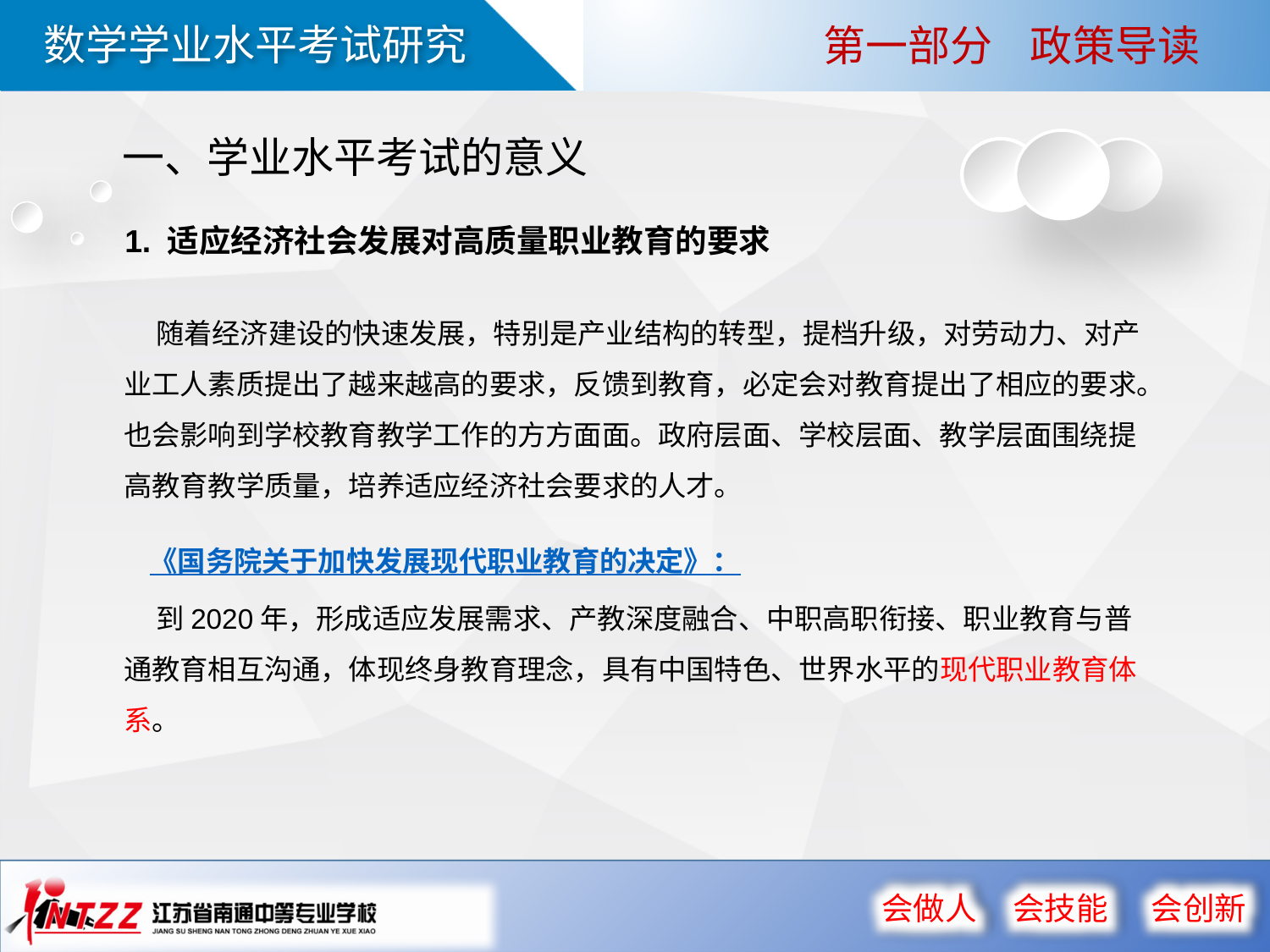

第一部分    政策导读
一、学业水平考试的意义

1. 适应经济社会发展对高质量职业教育的要求

    随着经济建设的快速发展，特别是产业结构的转型，提档升级，对劳动力、对产业工人素质提出了越来越高的要求，反馈到教育，必定会对教育提出了相应的要求。也会影响到学校教育教学工作的方方面面。政府层面、学校层面、教学层面围绕提高教育教学质量，培养适应经济社会要求的人才。
   《国务院关于加快发展现代职业教育的决定》：
    到2020年，形成适应发展需求、产教深度融合、中职高职衔接、职业教育与普通教育相互沟通，体现终身教育理念，具有中国特色、世界水平的现代职业教育体系。